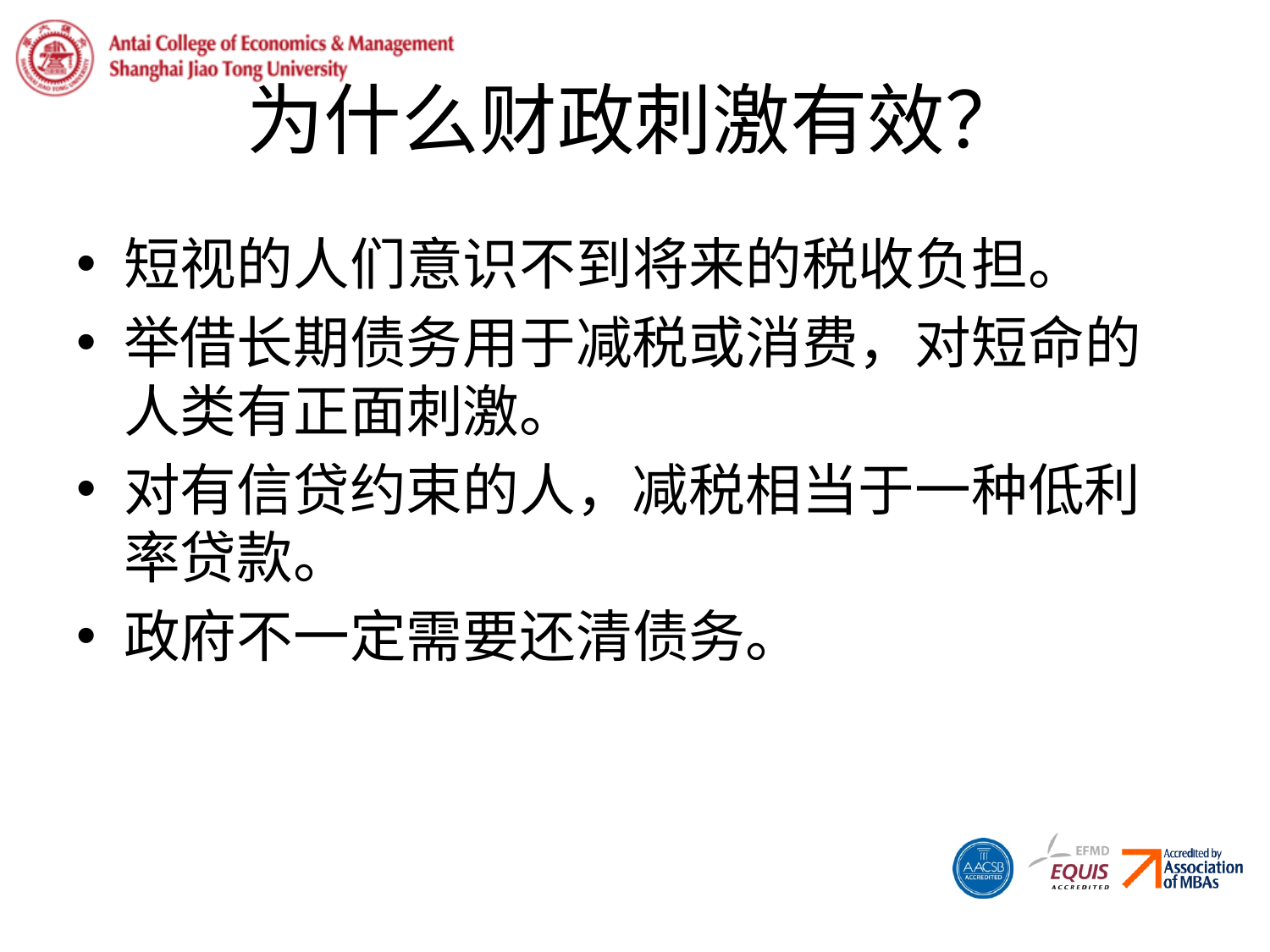

# 为什么财政刺激有效？
短视的人们意识不到将来的税收负担。
举借长期债务用于减税或消费，对短命的人类有正面刺激。
对有信贷约束的人，减税相当于一种低利率贷款。
政府不一定需要还清债务。